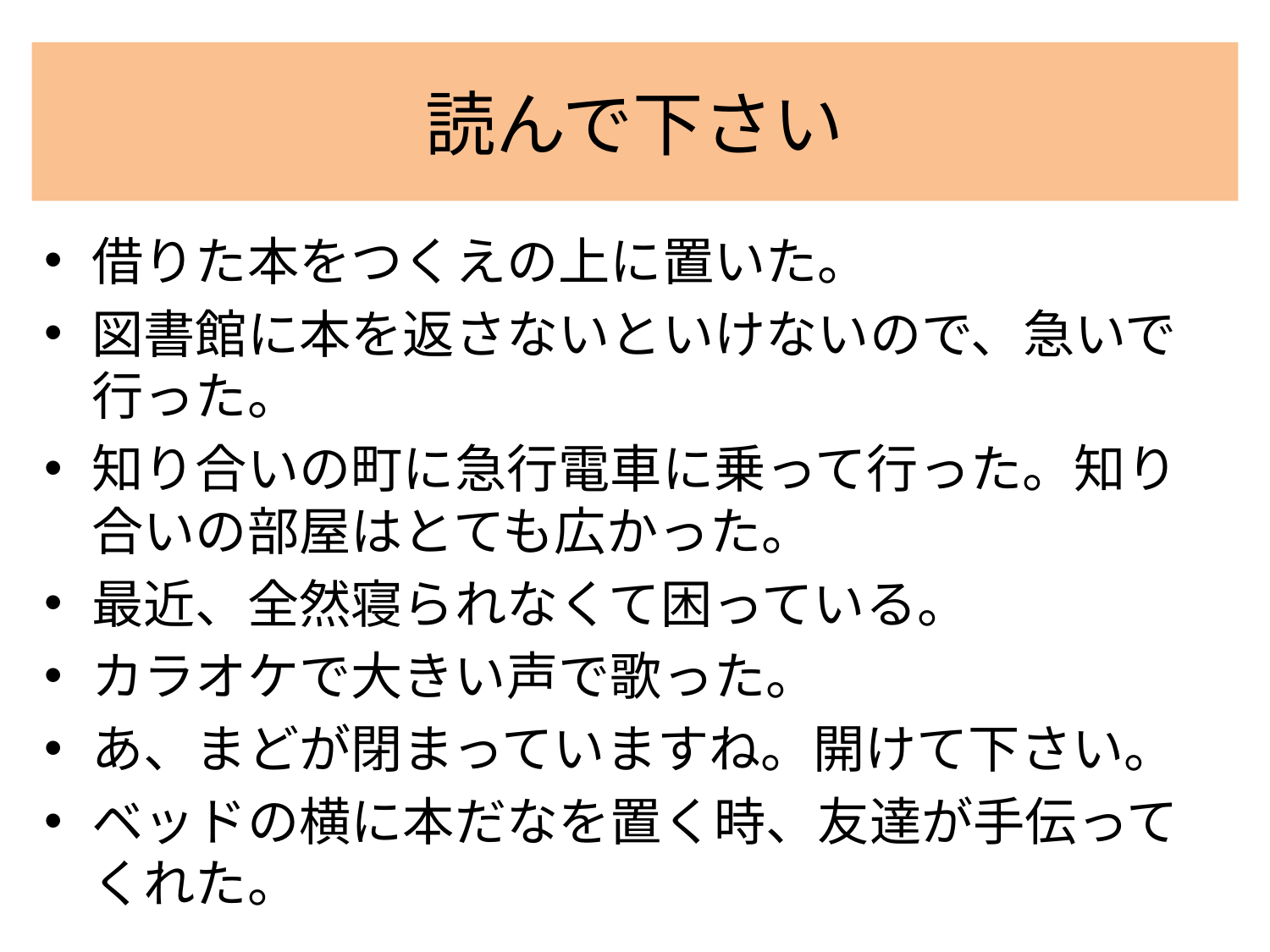

# 読んで下さい
借りた本をつくえの上に置いた。
図書館に本を返さないといけないので、急いで行った。
知り合いの町に急行電車に乗って行った。知り合いの部屋はとても広かった。
最近、全然寝られなくて困っている。
カラオケで大きい声で歌った。
あ、まどが閉まっていますね。開けて下さい。
ベッドの横に本だなを置く時、友達が手伝ってくれた。